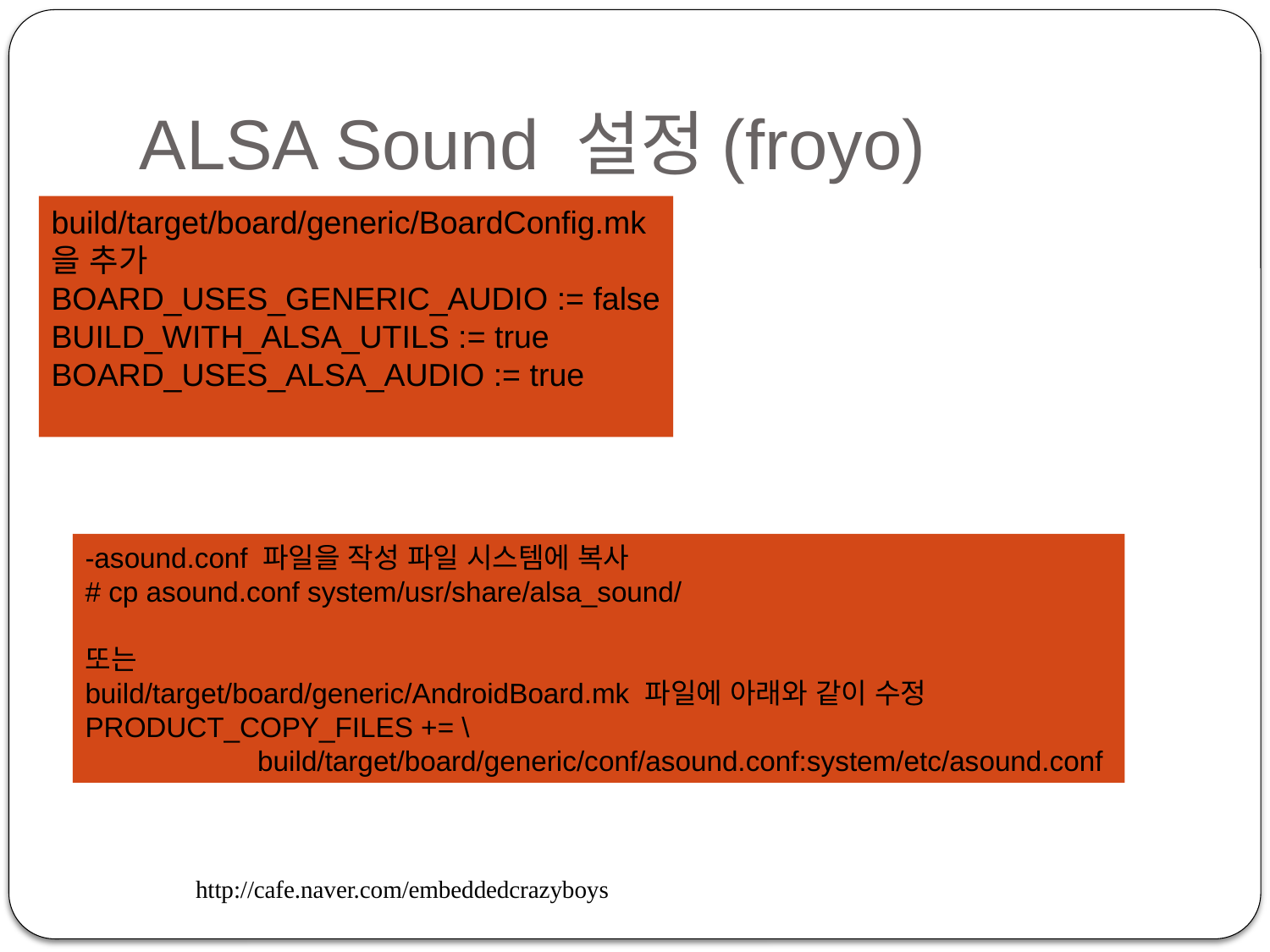

# ALSA Sound 설정(froyo)
build/target/board/generic/BoardConfig.mk
을 추가
BOARD_USES_GENERIC_AUDIO := false
BUILD_WITH_ALSA_UTILS := true
BOARD_USES_ALSA_AUDIO := true

-asound.conf 파일을 작성 파일 시스템에 복사
# cp asound.conf system/usr/share/alsa_sound/

또는
build/target/board/generic/AndroidBoard.mk 파일에 아래와 같이 수정
PRODUCT_COPY_FILES += \
                      build/target/board/generic/conf/asound.conf:system/etc/asound.conf
http://cafe.naver.com/embeddedcrazyboys